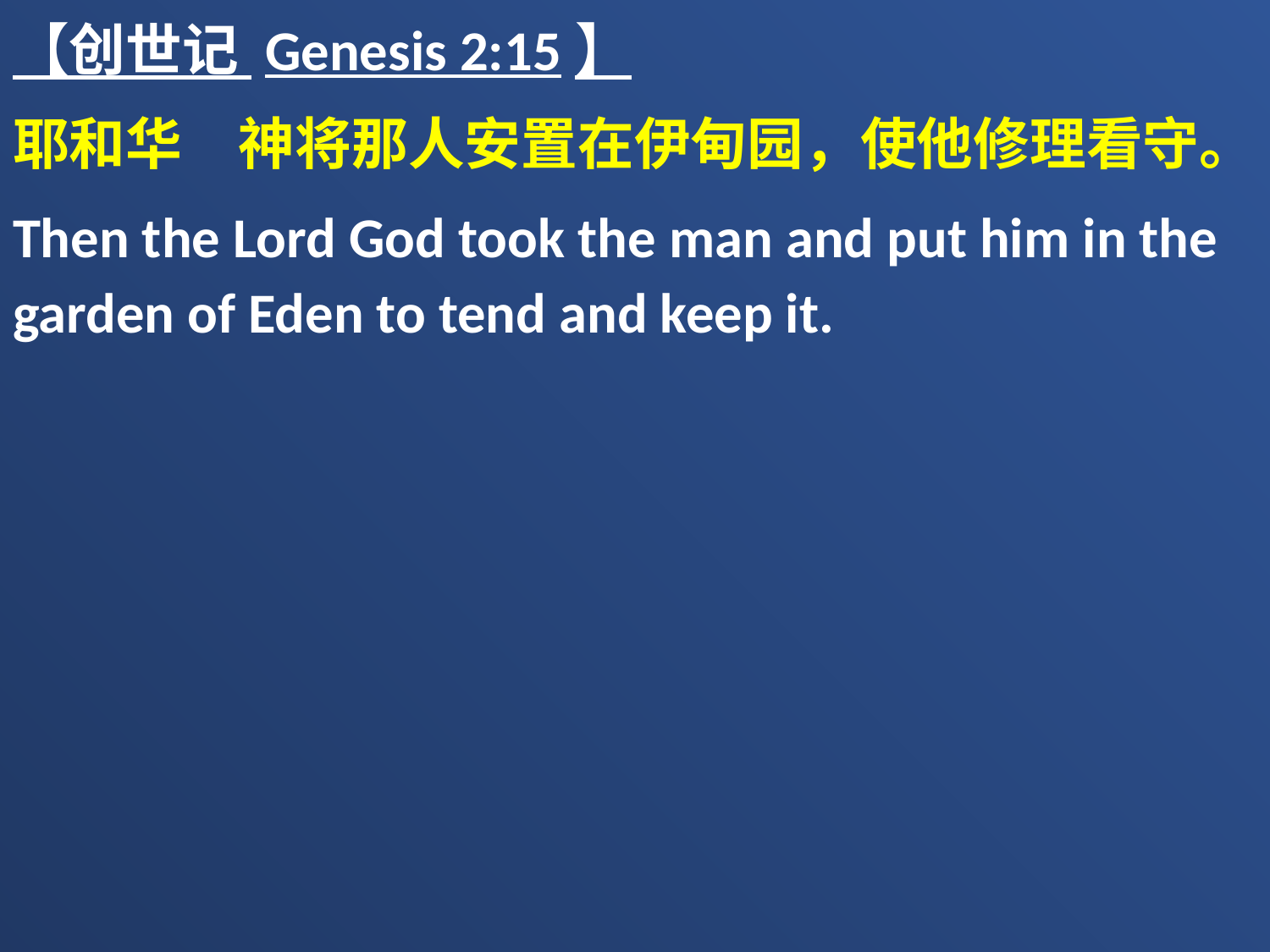

【创世记 Genesis 2:15】
耶和华　神将那人安置在伊甸园，使他修理看守。
Then the Lord God took the man and put him in the garden of Eden to tend and keep it.